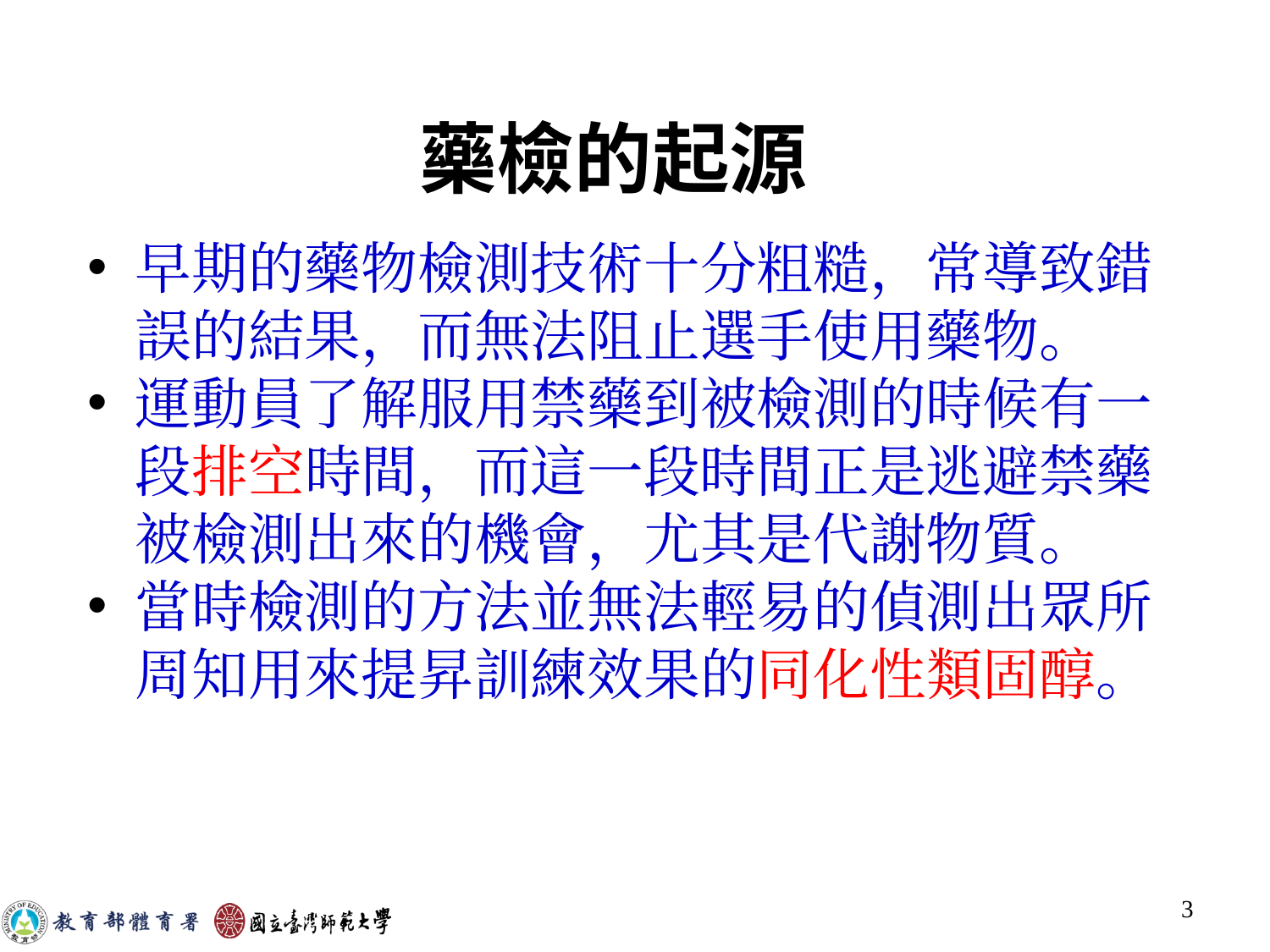

藥檢的起源
早期的藥物檢測技術十分粗糙，常導致錯誤的結果，而無法阻止選手使用藥物。
運動員了解服用禁藥到被檢測的時候有一段排空時間，而這一段時間正是逃避禁藥被檢測出來的機會，尤其是代謝物質。
當時檢測的方法並無法輕易的偵測出眾所周知用來提昇訓練效果的同化性類固醇。

3